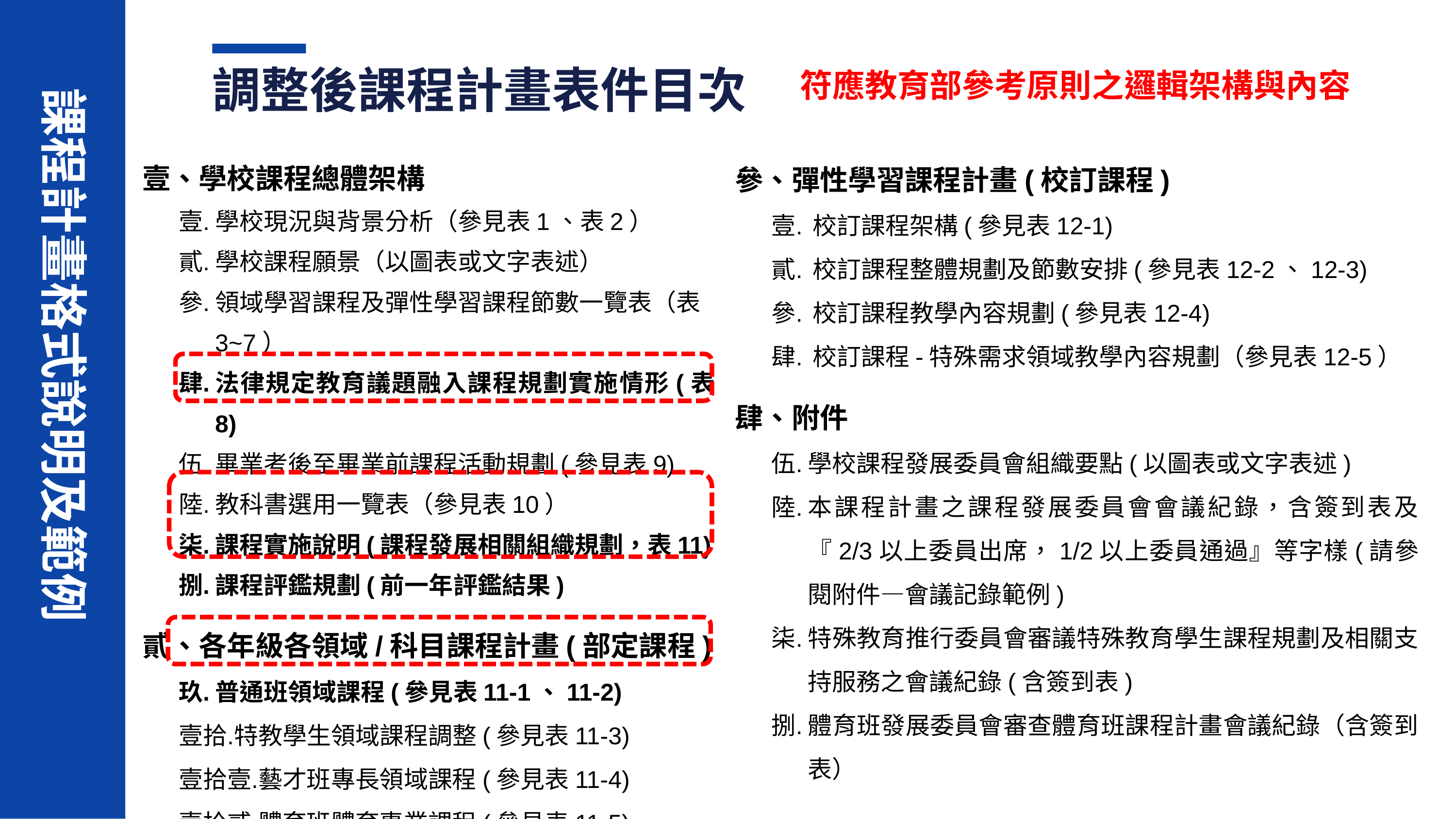

調整後課程計畫表件目次
符應教育部參考原則之邏輯架構與內容
課程計畫格式說明及範例
壹、學校課程總體架構
學校現況與背景分析（參見表1、表2）
學校課程願景（以圖表或文字表述）
領域學習課程及彈性學習課程節數一覽表（表3~7）
法律規定教育議題融入課程規劃實施情形(表8)
畢業考後至畢業前課程活動規劃(參見表9)
教科書選用一覽表（參見表10）
課程實施說明(課程發展相關組織規劃，表11)
課程評鑑規劃(前一年評鑑結果)
貳、各年級各領域/科目課程計畫(部定課程)
普通班領域課程(參見表11-1、11-2)
特教學生領域課程調整(參見表11-3)
藝才班專長領域課程(參見表11-4)
體育班體育專業課程(參見表11-5)

參、彈性學習課程計畫(校訂課程)
校訂課程架構(參見表12-1)
校訂課程整體規劃及節數安排(參見表12-2、12-3)
校訂課程教學內容規劃(參見表12-4)
校訂課程-特殊需求領域教學內容規劃（參見表12-5）
肆、附件
學校課程發展委員會組織要點(以圖表或文字表述)
本課程計畫之課程發展委員會會議紀錄，含簽到表及『2/3以上委員出席，1/2以上委員通過』等字樣(請參閱附件—會議記錄範例)
特殊教育推行委員會審議特殊教育學生課程規劃及相關支持服務之會議紀錄(含簽到表)
體育班發展委員會審查體育班課程計畫會議紀錄（含簽到表）